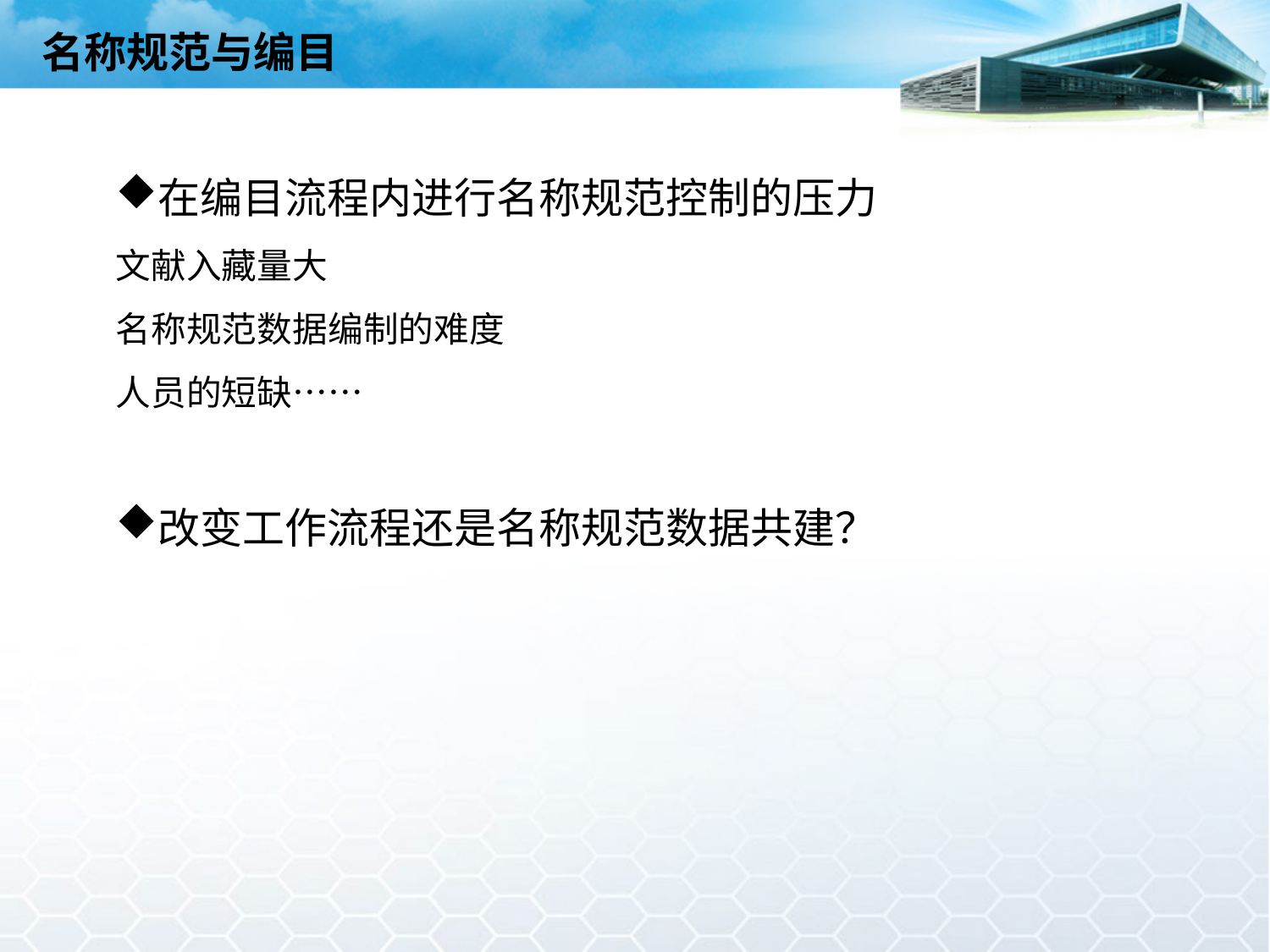

名称规范与编目

在编目流程内进行名称规范控制的压力
文献入藏量大
名称规范数据编制的难度
人员的短缺……

改变工作流程还是名称规范数据共建？